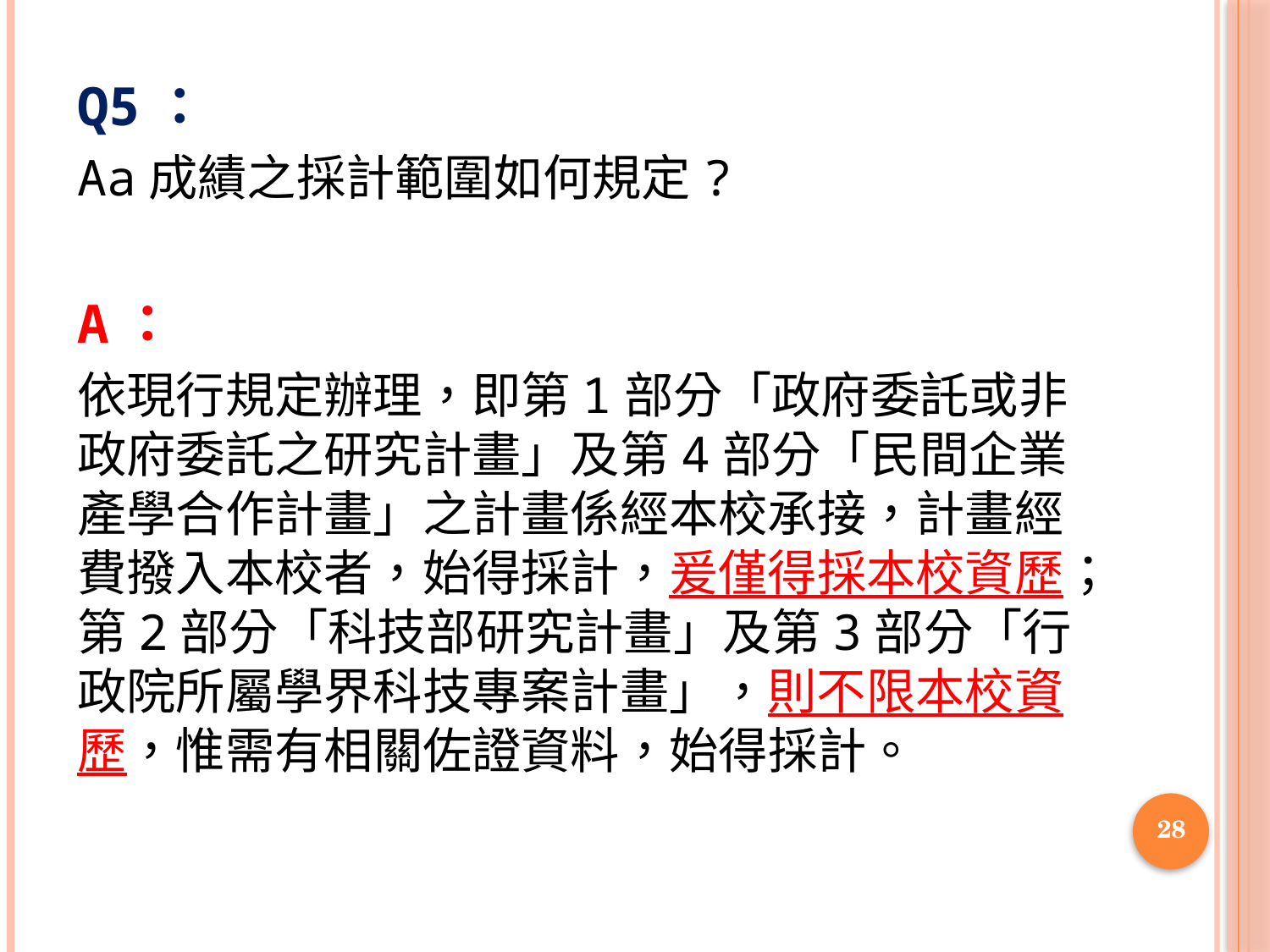

Q5：
Aa成績之採計範圍如何規定?

A：
依現行規定辦理，即第1部分「政府委託或非政府委託之研究計畫」及第4部分「民間企業產學合作計畫」之計畫係經本校承接，計畫經費撥入本校者，始得採計，爰僅得採本校資歷；第2部分「科技部研究計畫」及第3部分「行政院所屬學界科技專案計畫」，則不限本校資歷，惟需有相關佐證資料，始得採計。
28